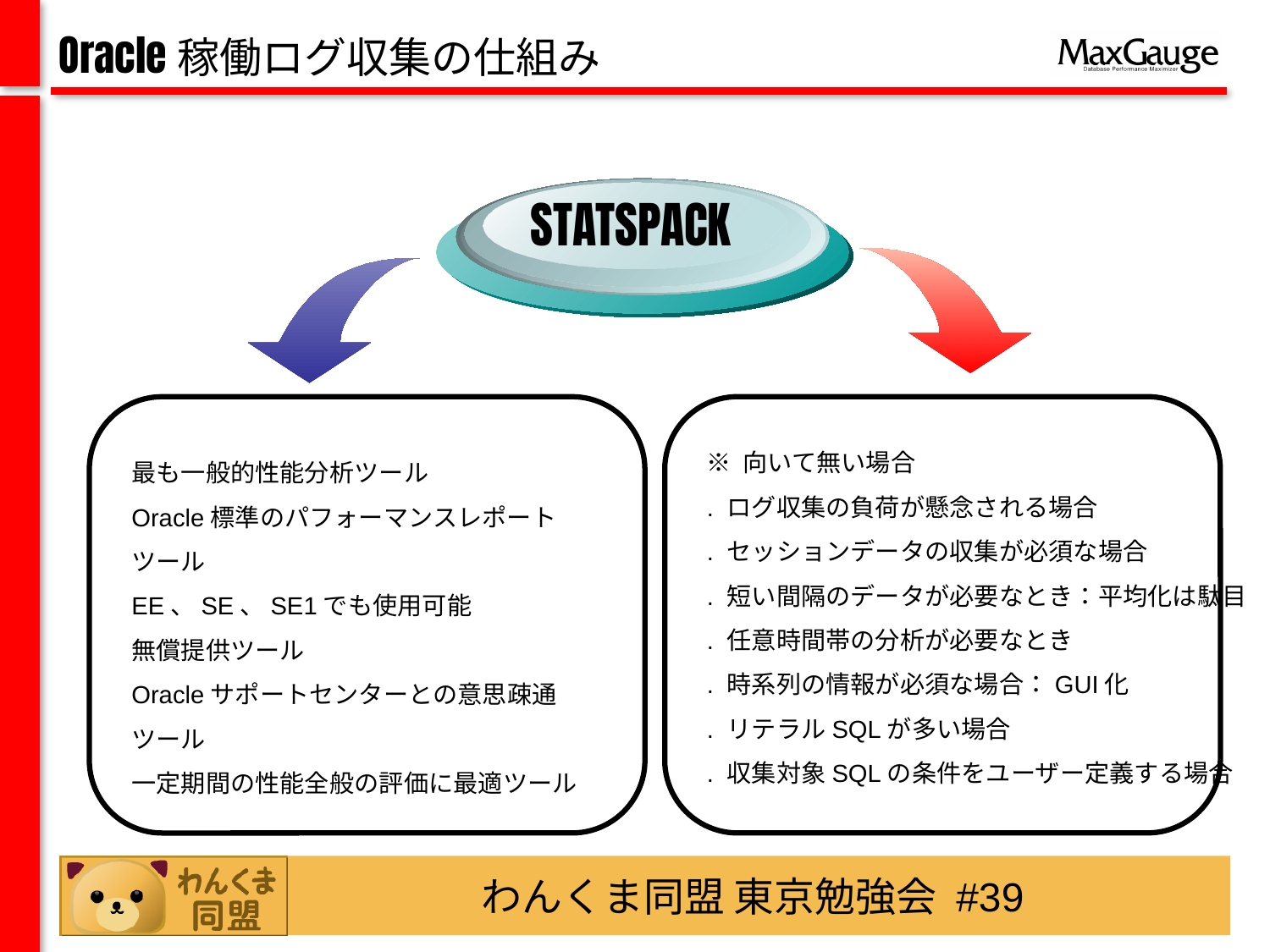

Oracle稼働ログ収集の仕組み

STATSPACK

※ 向いて無い場合
. ログ収集の負荷が懸念される場合
. セッションデータの収集が必須な場合
. 短い間隔のデータが必要なとき：平均化は駄目
. 任意時間帯の分析が必要なとき
. 時系列の情報が必須な場合：GUI化
. リテラルSQLが多い場合
. 収集対象SQLの条件をユーザー定義する場合

最も一般的性能分析ツール
Oracle標準のパフォーマンスレポートツール
EE、SE、SE1でも使用可能
無償提供ツール
Oracleサポートセンターとの意思疎通ツール
一定期間の性能全般の評価に最適ツール